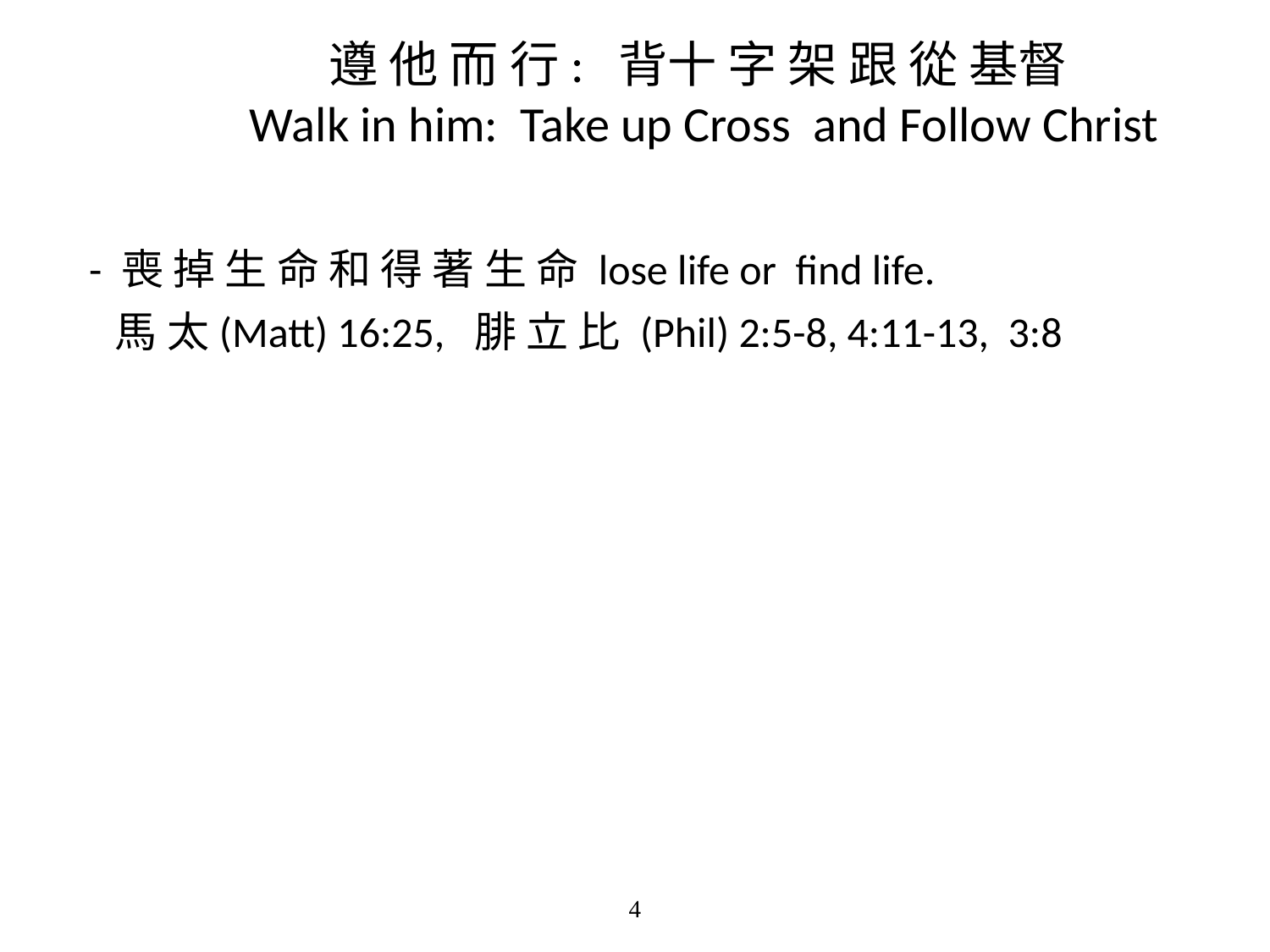

# 遵 他 而 行:  背十 字 架 跟 從 基督 Walk in him:  Take up Cross  and Follow Christ
 - 喪 掉 生 命 和 得 著 生 命 lose life or  find life.
   馬 太(Matt) 16:25,  腓 立 比 (Phil) 2:5-8, 4:11-13,  3:8

4